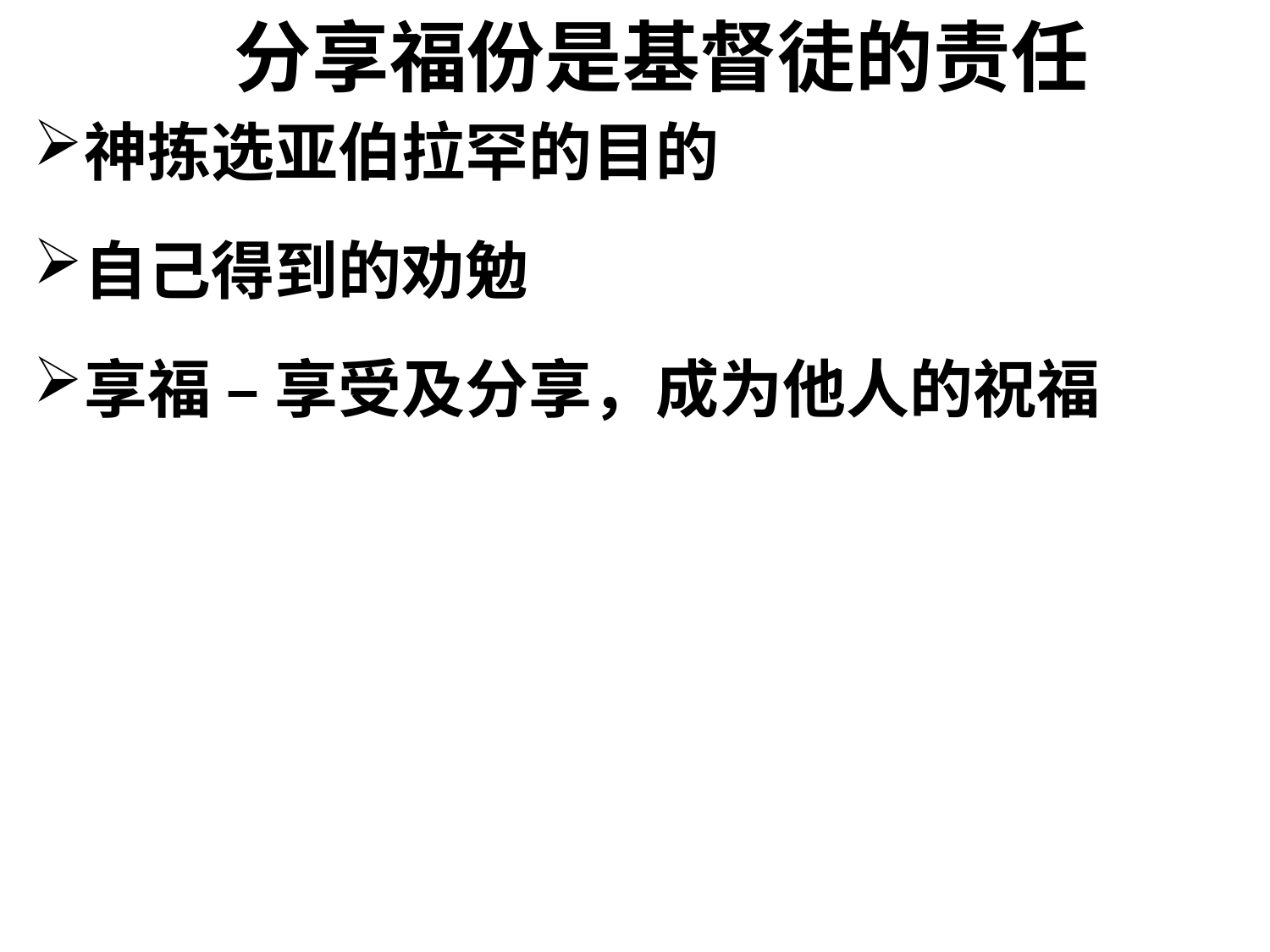

# 分享福份是基督徒的责任
神拣选亚伯拉罕的目的

自己得到的劝勉

享福 – 享受及分享，成为他人的祝福